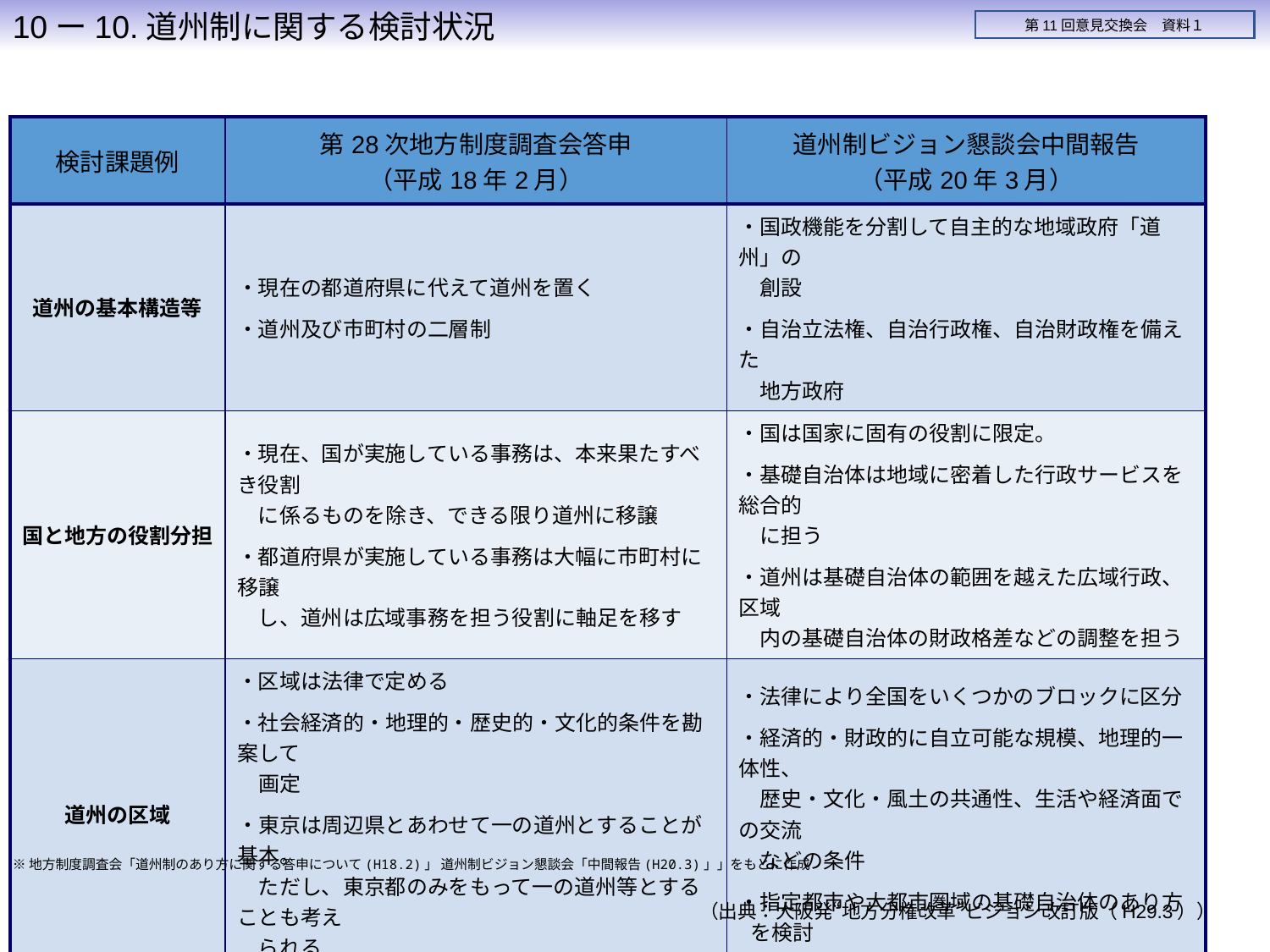

10ー10.道州制に関する検討状況
第11回意見交換会　資料１
| 検討課題例 | 第28次地方制度調査会答申 （平成18年2月） | 道州制ビジョン懇談会中間報告 （平成20年3月） |
| --- | --- | --- |
| 道州の基本構造等 | ・現在の都道府県に代えて道州を置く ・道州及び市町村の二層制 | ・国政機能を分割して自主的な地域政府「道州」の 　創設 ・自治立法権、自治行政権、自治財政権を備えた 　地方政府 |
| 国と地方の役割分担 | ・現在、国が実施している事務は、本来果たすべき役割 　に係るものを除き、できる限り道州に移譲 ・都道府県が実施している事務は大幅に市町村に移譲 　し、道州は広域事務を担う役割に軸足を移す | ・国は国家に固有の役割に限定。 ・基礎自治体は地域に密着した行政サービスを総合的 　に担う ・道州は基礎自治体の範囲を越えた広域行政、区域 　内の基礎自治体の財政格差などの調整を担う |
| 道州の区域 | ・区域は法律で定める ・社会経済的・地理的・歴史的・文化的条件を勘案して 　画定 ・東京は周辺県とあわせて一の道州とすることが基本。 　ただし、東京都のみをもって一の道州等とすることも考え 　られる | ・法律により全国をいくつかのブロックに区分 ・経済的・財政的に自立可能な規模、地理的一体性、 　歴史・文化・風土の共通性、生活や経済面での交流 　などの条件 ・指定都市や大都市圏域の基礎自治体のあり方を検討 |
| 税財政制度 | ・国からの事務移譲に伴う適切な財源移譲の実施 ・偏在度の低い税目を中心とした地方税の充実などを 　図り、分権型社会に対応し得る地方税体系を実現 ・税源と財政需要に応じた適切な財政調整制度を検討 | ・偏在性が小さく、安定性を備えた新たな税体系の構築 ・税目や税率等の独自決定などの課税自主権 ・道州や基礎自治体について、その役割に応じて必要となる財源確保を大前提とした上で財政調整が必要 |
※地方制度調査会「道州制のあり方に関する答申について(H18.2)」 道州制ビジョン懇談会「中間報告(H20.3)」」をもとに作成
（出典：大阪発“地方分権改革”ビジョン改訂版（H29.3））